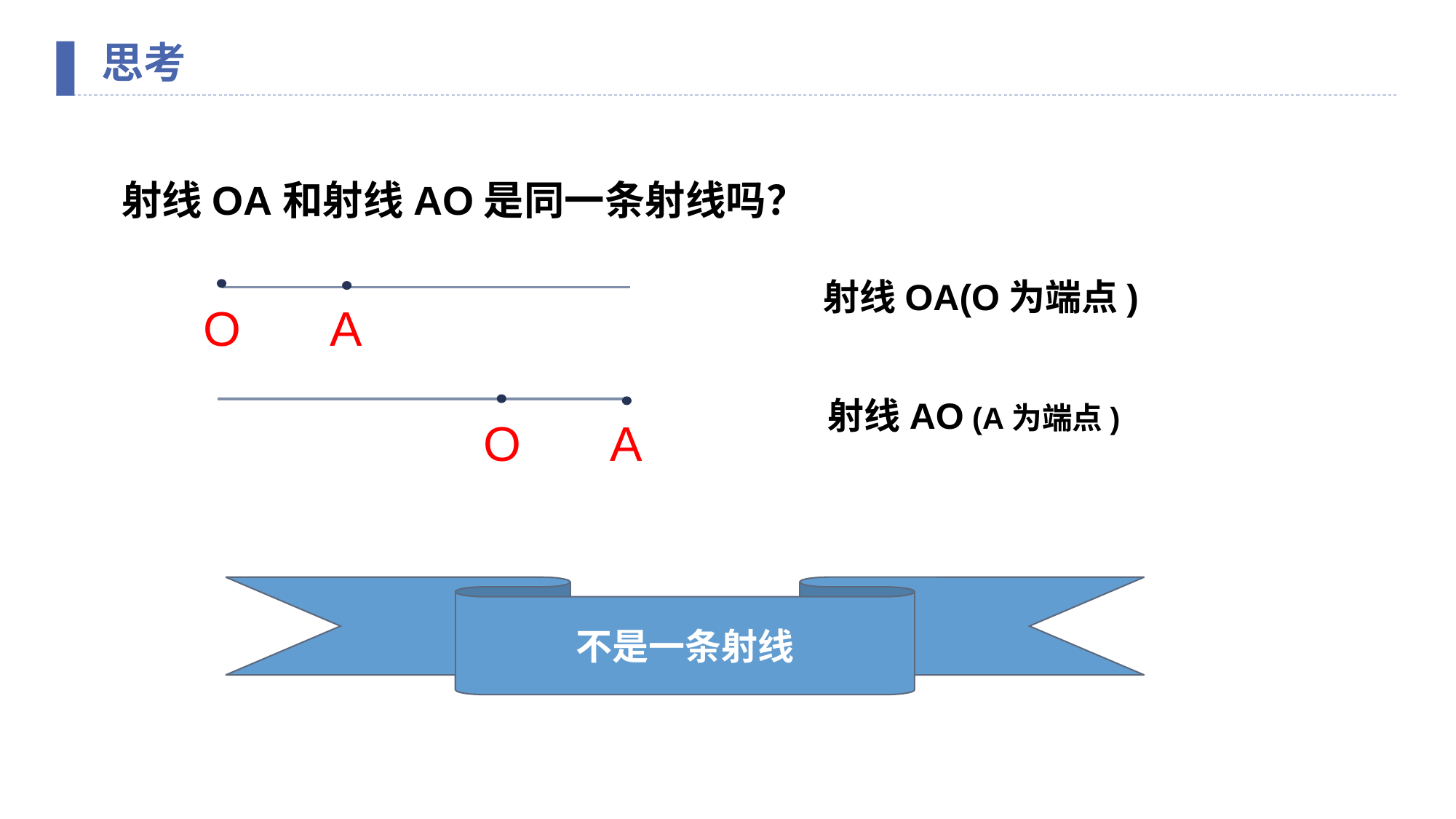

思考
射线OA和射线AO是同一条射线吗？
射线OA(O为端点)

A
O
射线AO (A为端点)

A
O
不是一条射线